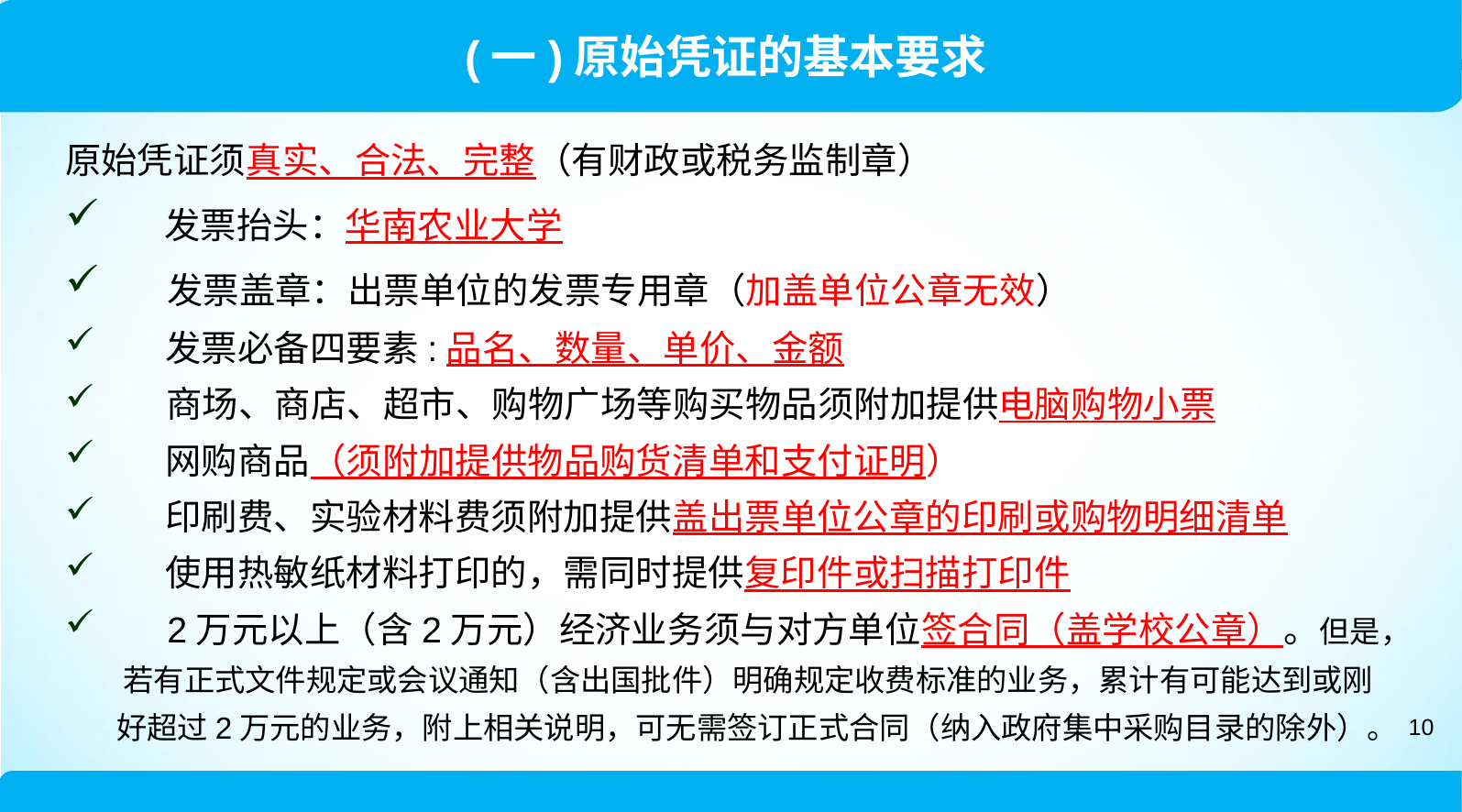

(一)原始凭证的基本要求
原始凭证须真实、合法、完整（有财政或税务监制章）
    发票抬头：华南农业大学
     发票盖章：出票单位的发票专用章（加盖单位公章无效）
     发票必备四要素:品名、数量、单价、金额
     商场、商店、超市、购物广场等购买物品须附加提供电脑购物小票
     网购商品（须附加提供物品购货清单和支付证明）
     印刷费、实验材料费须附加提供盖出票单位公章的印刷或购物明细清单
     使用热敏纸材料打印的，需同时提供复印件或扫描打印件
     2万元以上（含2万元）经济业务须与对方单位签合同（盖学校公章）。但是， 若有正式文件规定或会议通知（含出国批件）明确规定收费标准的业务，累计有可能达到或刚好超过2万元的业务，附上相关说明，可无需签订正式合同（纳入政府集中采购目录的除外）。
10